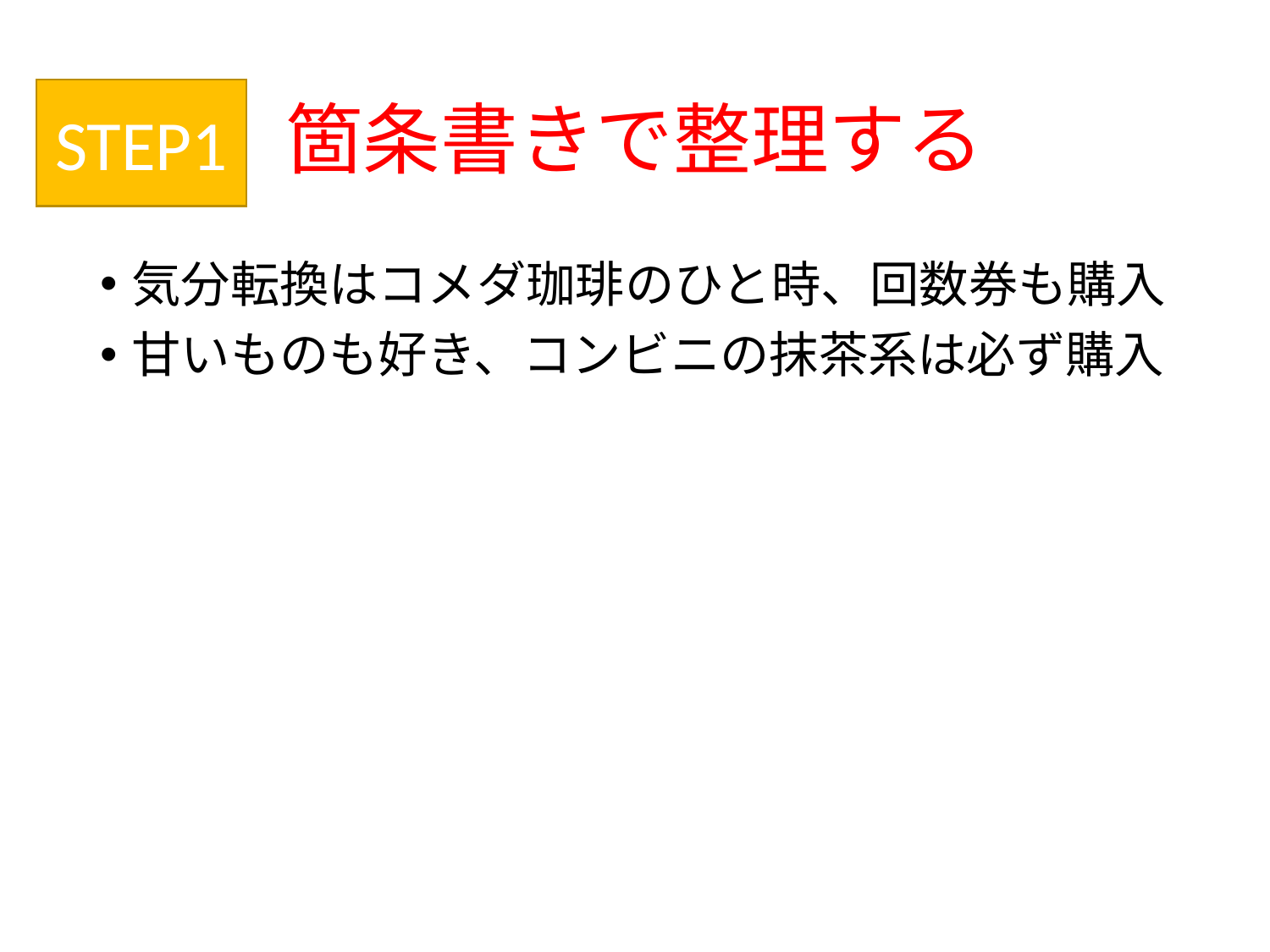

# 箇条書きで整理する
STEP1
気分転換はコメダ珈琲のひと時、回数券も購入
甘いものも好き、コンビニの抹茶系は必ず購入